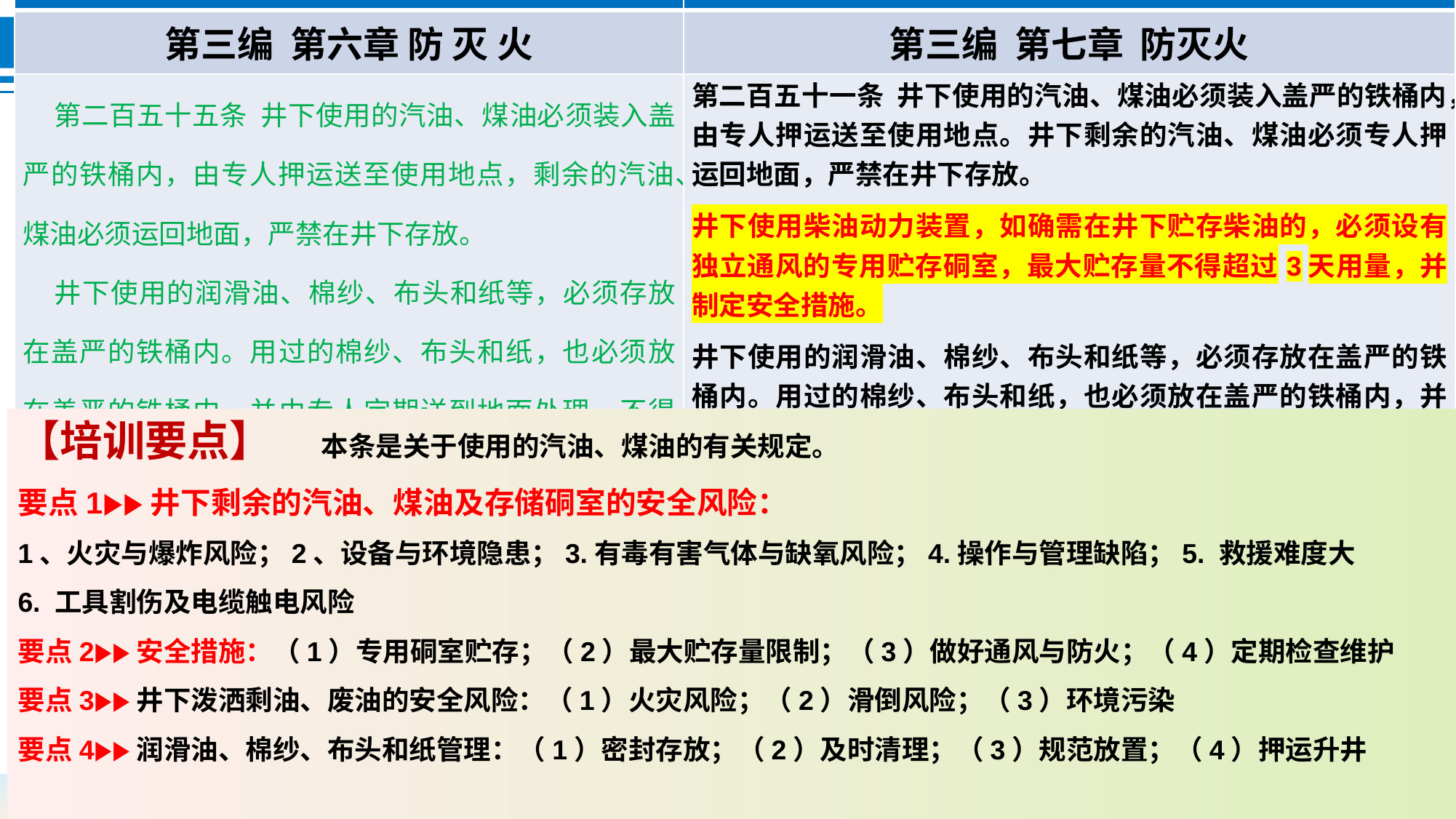

| 《煤矿安全规程》（2022版） | 《煤矿安全规程》（2025版） |
| --- | --- |
| 第三编 第六章 防 灭 火 | 第三编 第七章 防灭火 |
| 第二百五十五条 井下使用的汽油、煤油必须装入盖严的铁桶内，由专人押运送至使用地点，剩余的汽油、煤油必须运回地面，严禁在井下存放。 井下使用的润滑油、棉纱、布头和纸等，必须存放在盖严的铁桶内。用过的棉纱、布头和纸，也必须放在盖严的铁桶内，并由专人定期送到地面处理，不得乱放乱扔。严禁将剩油、废油泼洒在井巷或者硐室内。 井下清洗风动工具时，必须在专用硐室进行DD，并必须使用不燃性和无毒性洗涤剂。 | 第二百五十一条 井下使用的汽油、煤油必须装入盖严的铁桶内，由专人押运送至使用地点。井下剩余的汽油、煤油必须专人押运回地面，严禁在井下存放。 井下使用柴油动力装置，如确需在井下贮存柴油的，必须设有独立通风的专用贮存硐室，最大贮存量不得超过3天用量，并制定安全措施。 井下使用的润滑油、棉纱、布头和纸等，必须存放在盖严的铁桶内。用过的棉纱、布头和纸，也必须放在盖严的铁桶内，并由专人定期送到地面处理，不得乱放乱扔。严禁井下泼洒剩油、废油。 |
【培训要点】      本条是关于使用的汽油、煤油的有关规定。
要点1▶▶井下剩余的汽油、煤油及存储硐室的安全风险：
1、火灾与爆炸风险‌；2、设备与环境隐患；‌3.有毒有害气体与缺氧风险‌；4.操作与管理缺陷；5. ‌救援难度大‌
6. ‌工具割伤及电缆触电风险‌
要点2▶▶安全措施：（1）‌专用硐室贮存；（2）‌最大贮存量限制‌；（3）‌做好通风与防火‌；（4）定期检查维护
要点3▶▶井下泼洒剩油、废油的安全风险：（1）火灾风险‌；（2）滑倒风险；（3）‌环境污染‌
要点4▶▶润滑油、棉纱、布头和纸管理：（1）密封存放；（2）及时清理；（3）规范放置；（4）押运升井